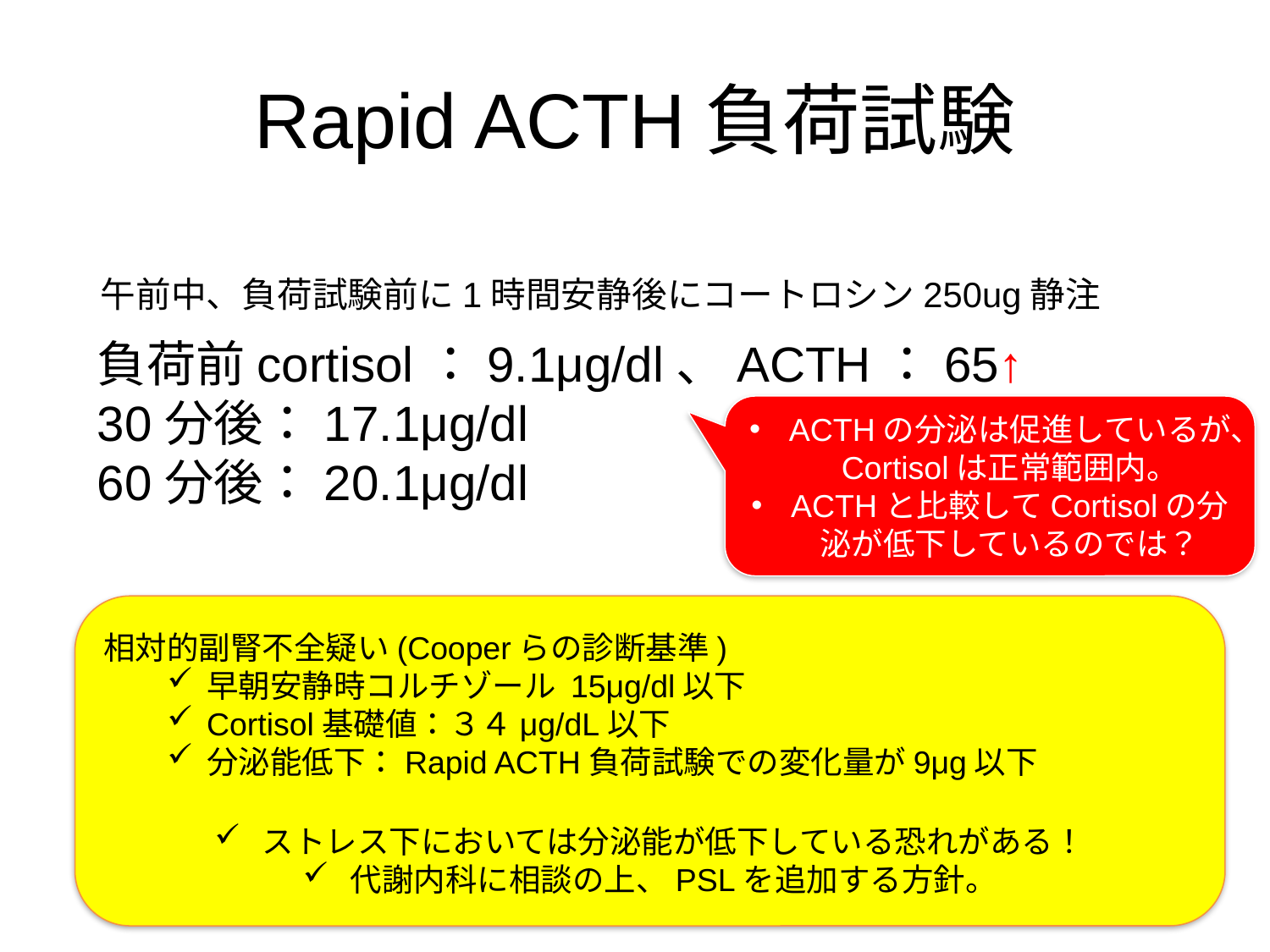

# Rapid ACTH負荷試験
午前中、負荷試験前に1時間安静後にコートロシン250ug静注
負荷前cortisol：9.1μg/dl、ACTH：65↑
30分後：17.1μg/dl
60分後：20.1μg/dl
ACTHの分泌は促進しているが、Cortisolは正常範囲内。
ACTHと比較してCortisolの分泌が低下しているのでは？
相対的副腎不全疑い(Cooperらの診断基準)
早朝安静時コルチゾール 15μg/dl以下
Cortisol基礎値：３４μg/dL以下
分泌能低下：Rapid ACTH負荷試験での変化量が9μg以下

ストレス下においては分泌能が低下している恐れがある！
代謝内科に相談の上、PSLを追加する方針。